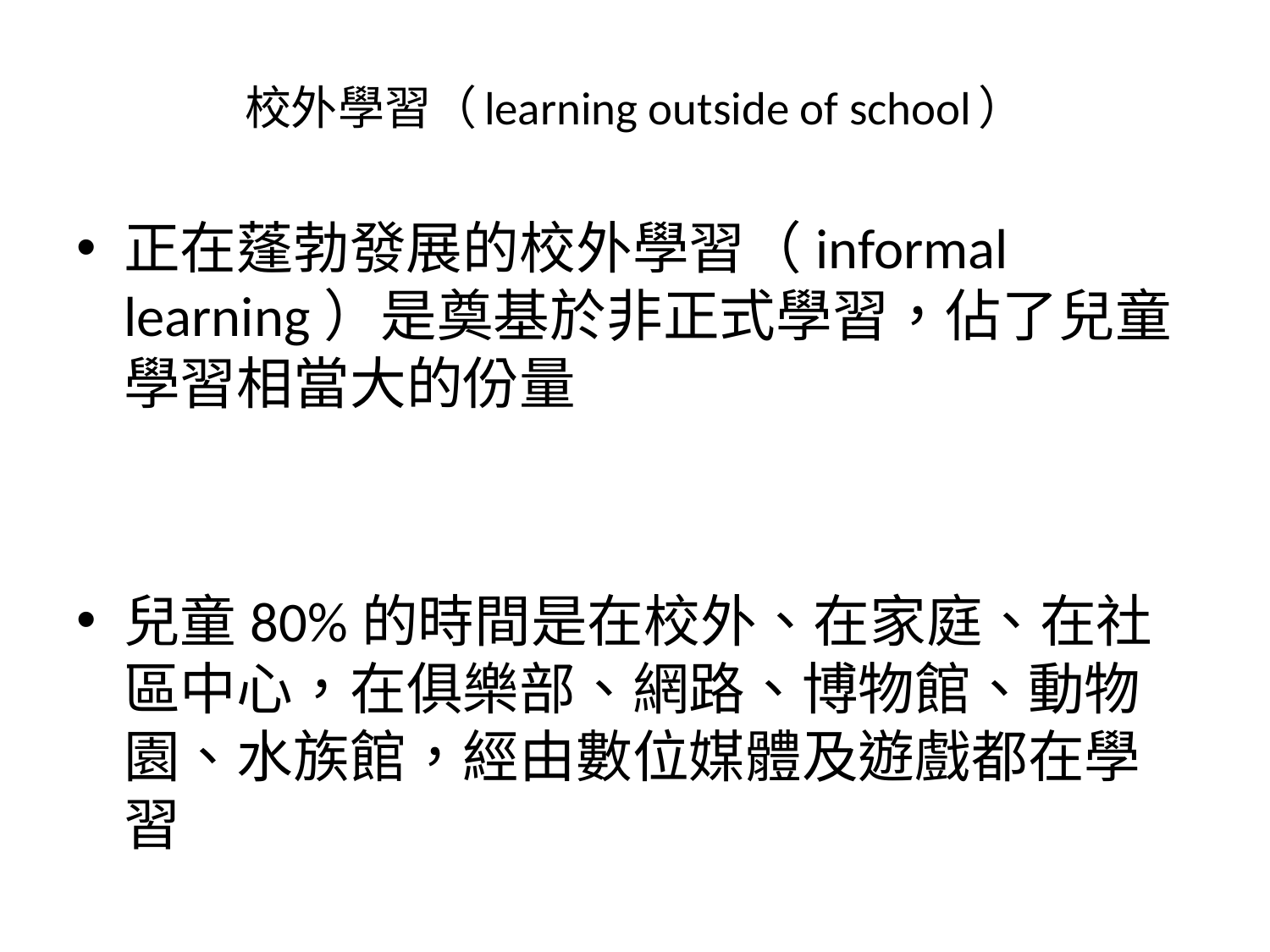

# 校外學習（learning outside of school）
正在蓬勃發展的校外學習（informal learning）是奠基於非正式學習，佔了兒童學習相當大的份量

兒童80%的時間是在校外、在家庭、在社區中心，在俱樂部、網路、博物館、動物園、水族館，經由數位媒體及遊戲都在學習